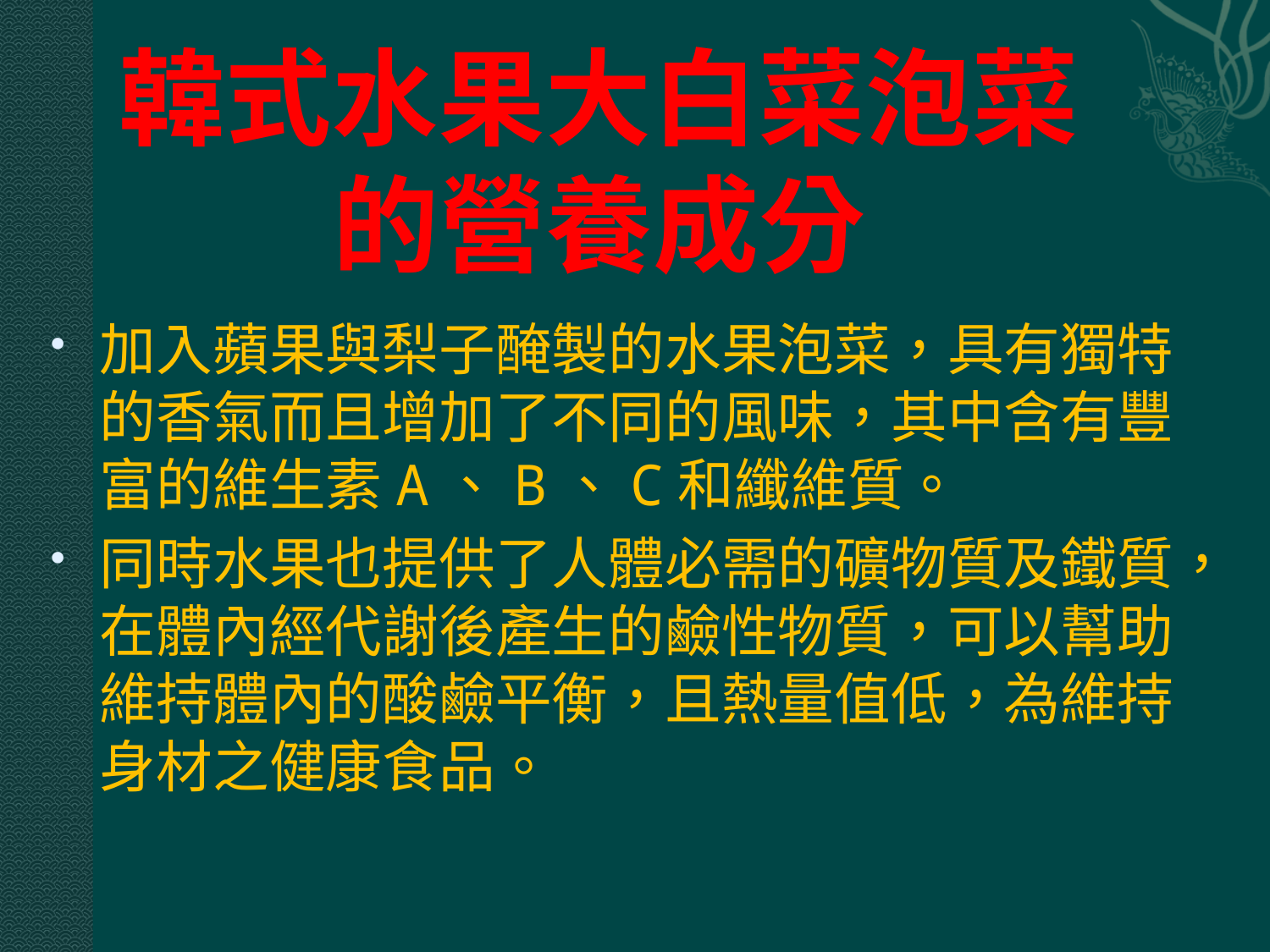

# 韓式水果大白菜泡菜的營養成分
加入蘋果與梨子醃製的水果泡菜，具有獨特的香氣而且增加了不同的風味，其中含有豐富的維生素A、B、C和纖維質。
同時水果也提供了人體必需的礦物質及鐵質，在體內經代謝後產生的鹼性物質，可以幫助維持體內的酸鹼平衡，且熱量值低，為維持身材之健康食品。